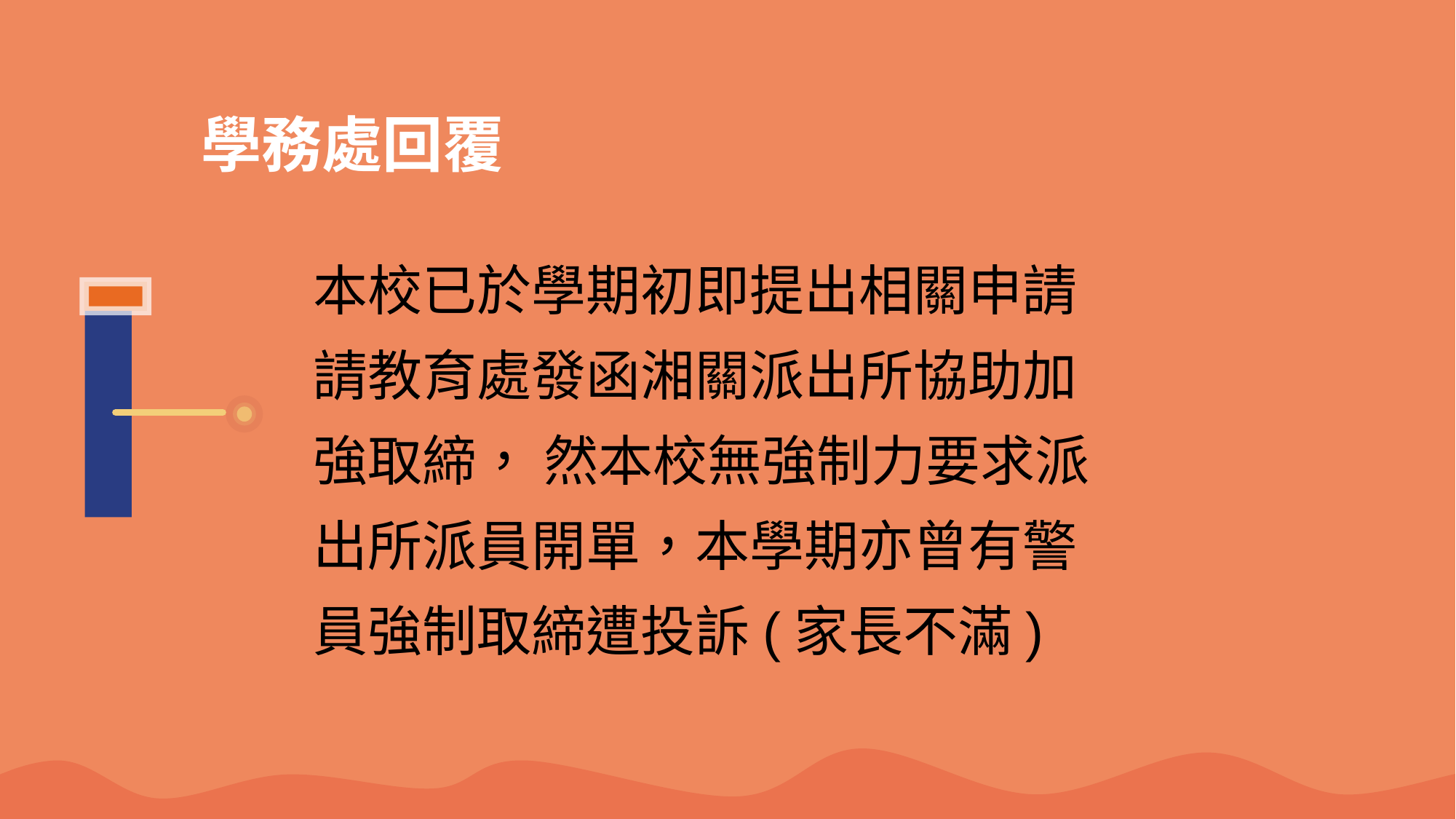

學務處回覆
本校已於學期初即提出相關申請請教育處發函湘關派出所協助加強取締， 然本校無強制力要求派出所派員開單，本學期亦曾有警員強制取締遭投訴(家長不滿)